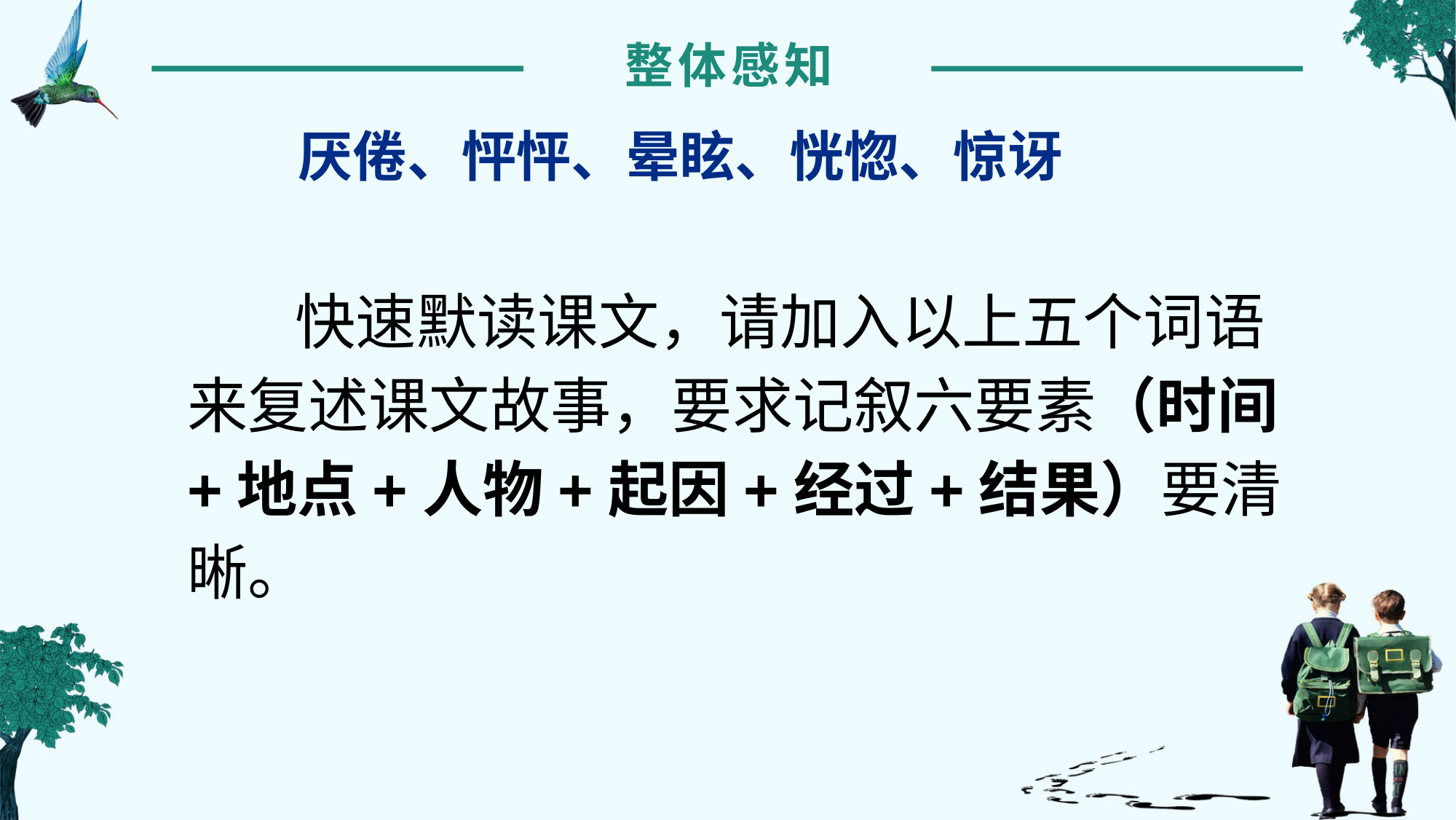

整体感知

厌倦、怦怦、晕眩、恍惚、惊讶
               快速默读课文，请加入以上五个词语来复述课文故事，要求记叙六要素（时间+地点+人物+起因+经过+结果）要清晰。